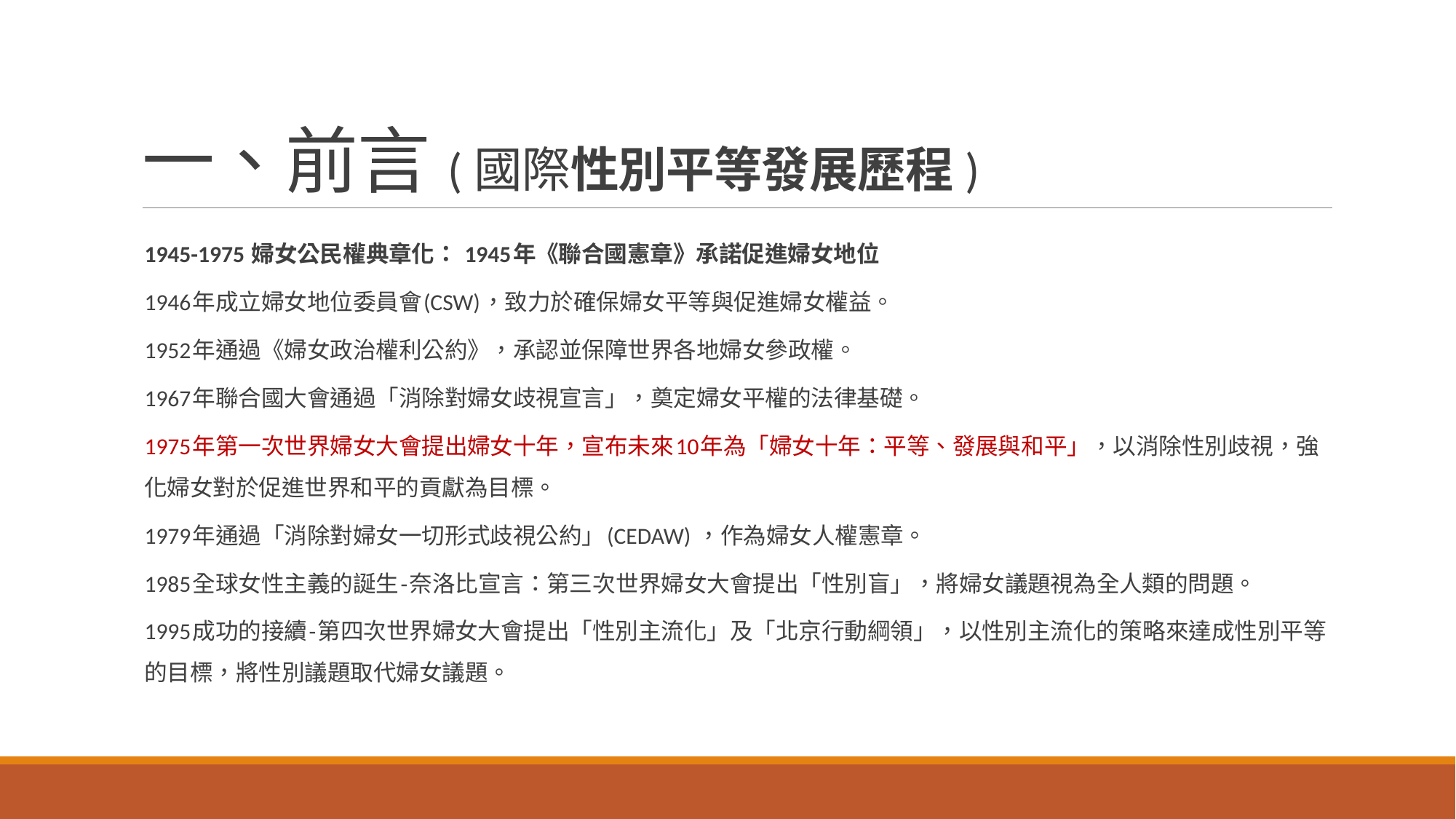

# 一、前言(國際性別平等發展歷程)
1945-1975 婦女公民權典章化： 1945年《聯合國憲章》承諾促進婦女地位
1946年成立婦女地位委員會(CSW)，致力於確保婦女平等與促進婦女權益。
1952年通過《婦女政治權利公約》，承認並保障世界各地婦女參政權。
1967年聯合國大會通過「消除對婦女歧視宣言」，奠定婦女平權的法律基礎。
1975年第一次世界婦女大會提出婦女十年，宣布未來10年為「婦女十年：平等、發展與和平」，以消除性別歧視，強化婦女對於促進世界和平的貢獻為目標。
1979年通過「消除對婦女一切形式歧視公約」(CEDAW) ，作為婦女人權憲章。
1985全球女性主義的誕生-奈洛比宣言：第三次世界婦女大會提出「性別盲」，將婦女議題視為全人類的問題。
1995成功的接續-第四次世界婦女大會提出「性別主流化」及「北京行動綱領」，以性別主流化的策略來達成性別平等的目標，將性別議題取代婦女議題。